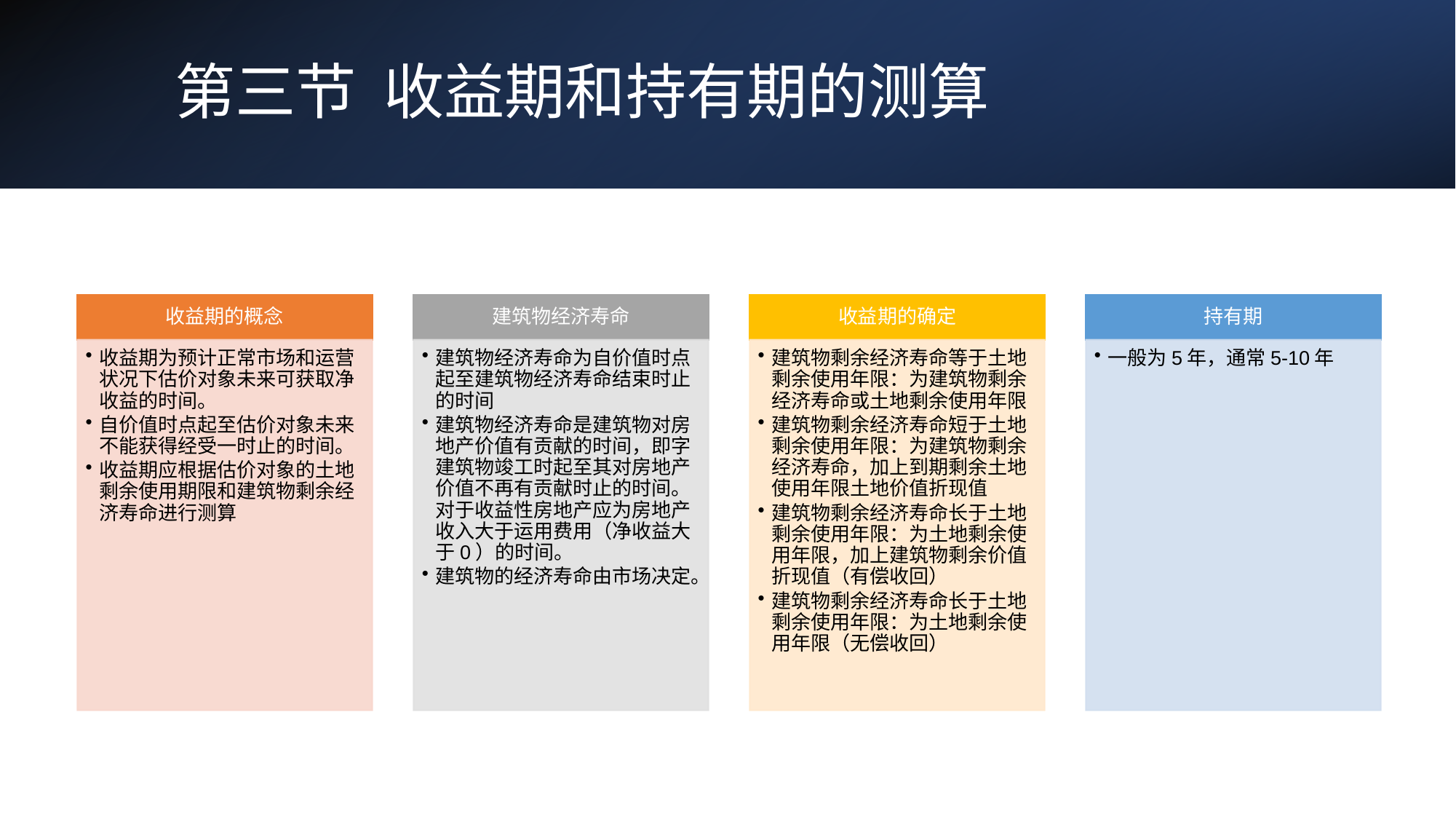

# 第三节  收益期和持有期的测算
收益期的概念
收益期为预计正常市场和运营状况下估价对象未来可获取净收益的时间。
自价值时点起至估价对象未来不能获得经受一时止的时间。
收益期应根据估价对象的土地剩余使用期限和建筑物剩余经济寿命进行测算
建筑物经济寿命
建筑物经济寿命为自价值时点起至建筑物经济寿命结束时止的时间
建筑物经济寿命是建筑物对房地产价值有贡献的时间，即字建筑物竣工时起至其对房地产价值不再有贡献时止的时间。对于收益性房地产应为房地产收入大于运用费用（净收益大于0）的时间。
建筑物的经济寿命由市场决定。
收益期的确定
建筑物剩余经济寿命等于土地剩余使用年限：为建筑物剩余经济寿命或土地剩余使用年限
建筑物剩余经济寿命短于土地剩余使用年限：为建筑物剩余经济寿命，加上到期剩余土地使用年限土地价值折现值
建筑物剩余经济寿命长于土地剩余使用年限：为土地剩余使用年限，加上建筑物剩余价值折现值（有偿收回）
建筑物剩余经济寿命长于土地剩余使用年限：为土地剩余使用年限（无偿收回）
持有期
一般为5年，通常5-10年